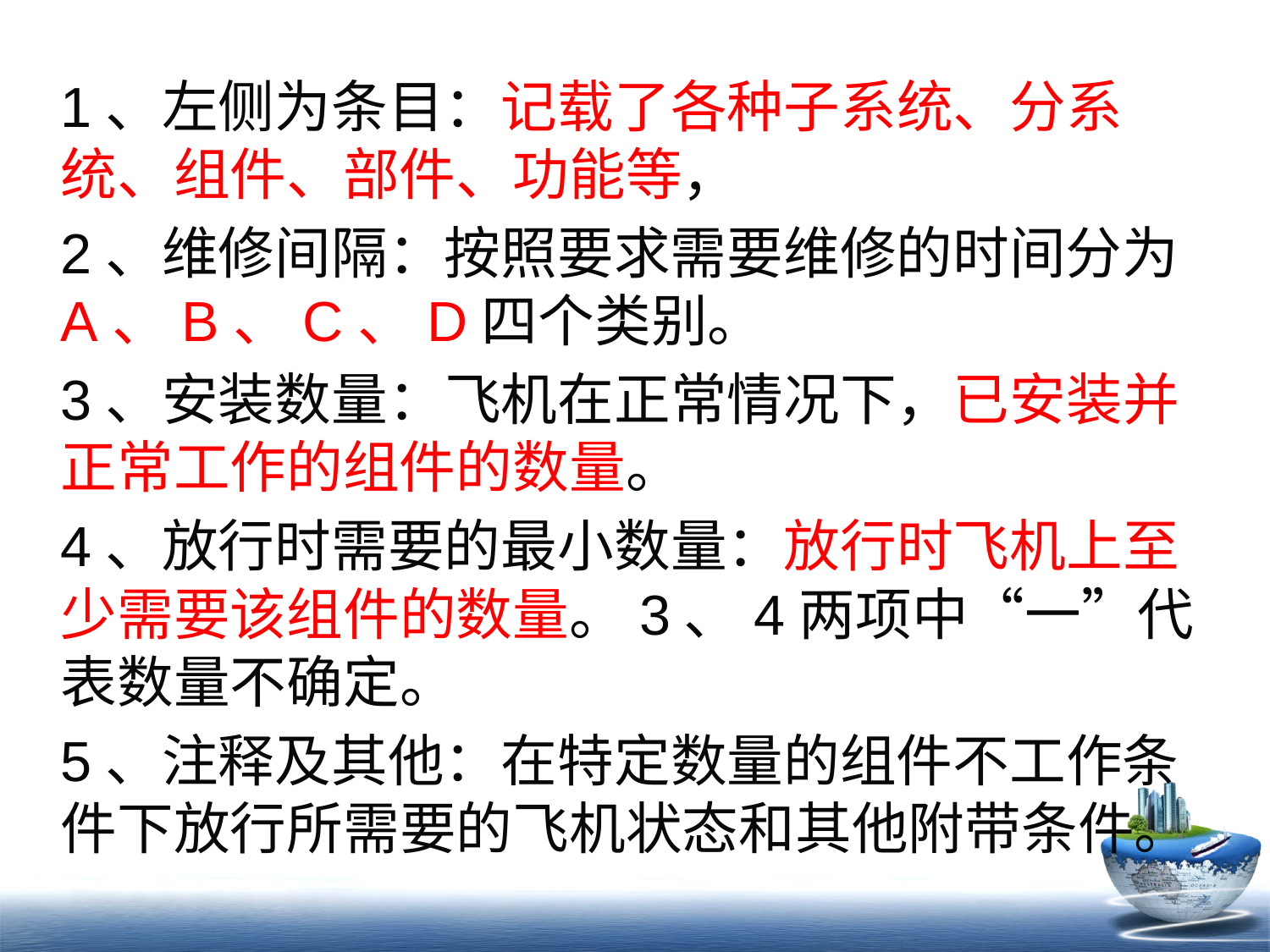

1、左侧为条目：记载了各种子系统、分系统、组件、部件、功能等，
2、维修间隔：按照要求需要维修的时间分为A、B、C、D四个类别。
3、安装数量：飞机在正常情况下，已安装并正常工作的组件的数量。
4、放行时需要的最小数量：放行时飞机上至少需要该组件的数量。3、4两项中“一”代表数量不确定。
5、注释及其他：在特定数量的组件不工作条件下放行所需要的飞机状态和其他附带条件。